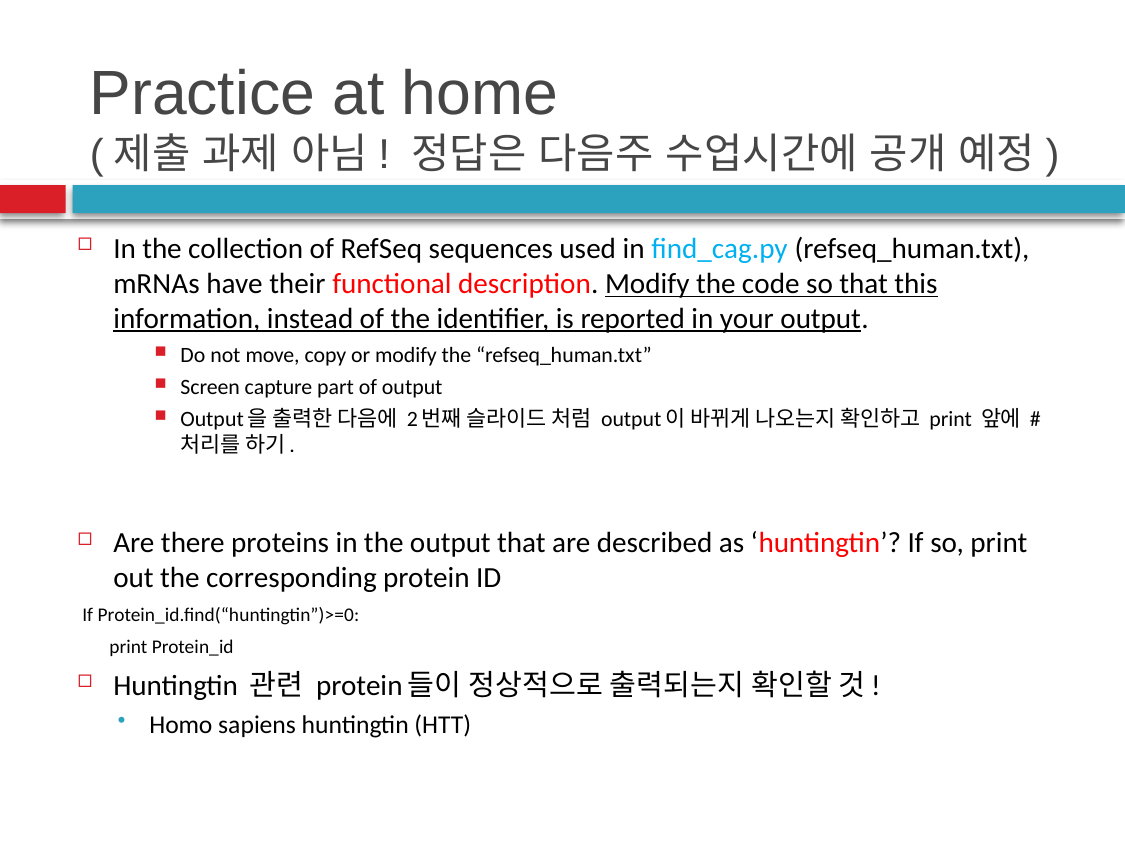

# Practice at home (제출 과제 아님! 정답은 다음주 수업시간에 공개 예정)
In the collection of RefSeq sequences used in find_cag.py (refseq_human.txt), mRNAs have their functional description. Modify the code so that this information, instead of the identifier, is reported in your output.
Do not move, copy or modify the “refseq_human.txt”
Screen capture part of output
Output을 출력한 다음에 2번째 슬라이드 처럼 output이 바뀌게 나오는지 확인하고 print 앞에 # 처리를 하기.

Are there proteins in the output that are described as ‘huntingtin’? If so, print out the corresponding protein ID
If Protein_id.find(“huntingtin”)>=0:
      print Protein_id
Huntingtin 관련 protein들이 정상적으로 출력되는지 확인할 것!
Homo sapiens huntingtin (HTT)